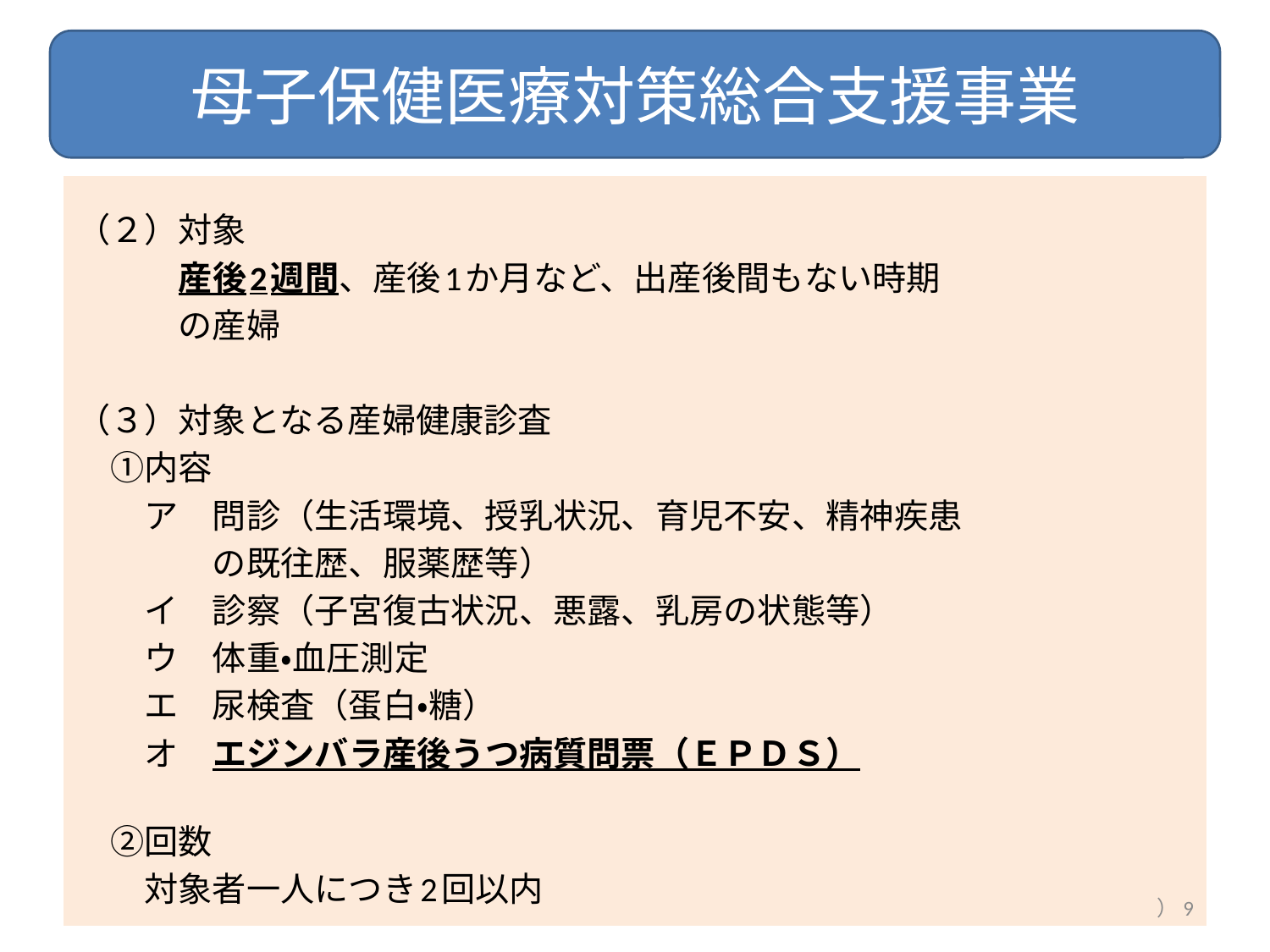

母子保健医療対策総合支援事業

（２）対象
　　　産後2週間、産後1か月など、出産後間もない時期
　　　の産婦

（３）対象となる産婦健康診査
　①内容
　　ア　問診（生活環境、授乳状況、育児不安、精神疾患
　　　　の既往歴、服薬歴等）
　　イ　診察（子宮復古状況、悪露、乳房の状態等）
　　ウ　体重・血圧測定
　　エ　尿検査（蛋白・糖）
　　オ　エジンバラ産後うつ病質問票（ＥＰＤＳ）
　②回数
　　対象者一人につき2回以内
）9